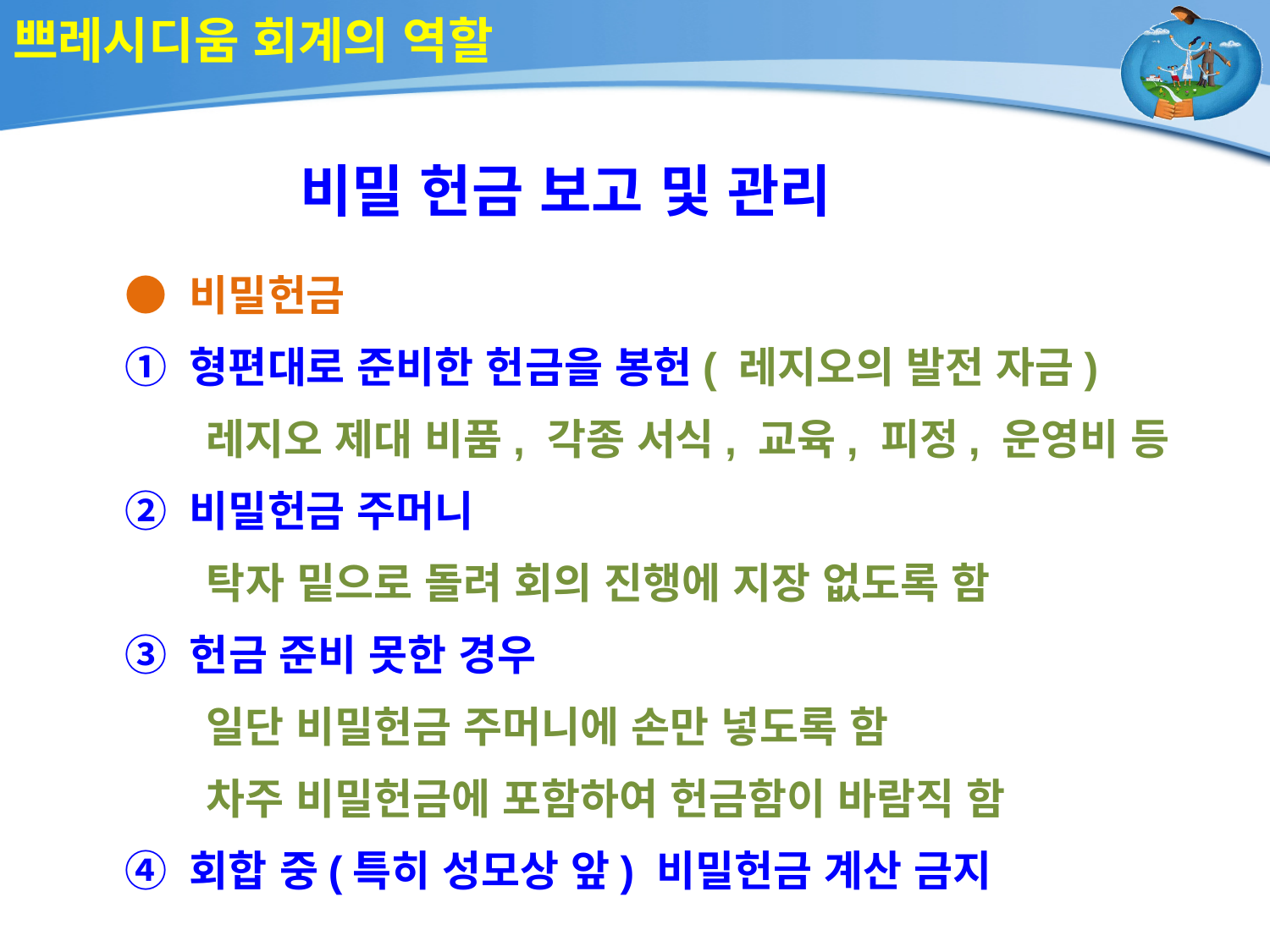

# 쁘레시디움 회계의 역할
비밀 헌금 보고 및 관리
● 비밀헌금
① 형편대로 준비한 헌금을 봉헌( 레지오의 발전 자금)
      레지오 제대 비품, 각종 서식, 교육, 피정, 운영비 등
② 비밀헌금 주머니
      탁자 밑으로 돌려 회의 진행에 지장 없도록 함
③ 헌금 준비 못한 경우
      일단 비밀헌금 주머니에 손만 넣도록 함
      차주 비밀헌금에 포함하여 헌금함이 바람직 함
④ 회합 중(특히 성모상 앞) 비밀헌금 계산 금지